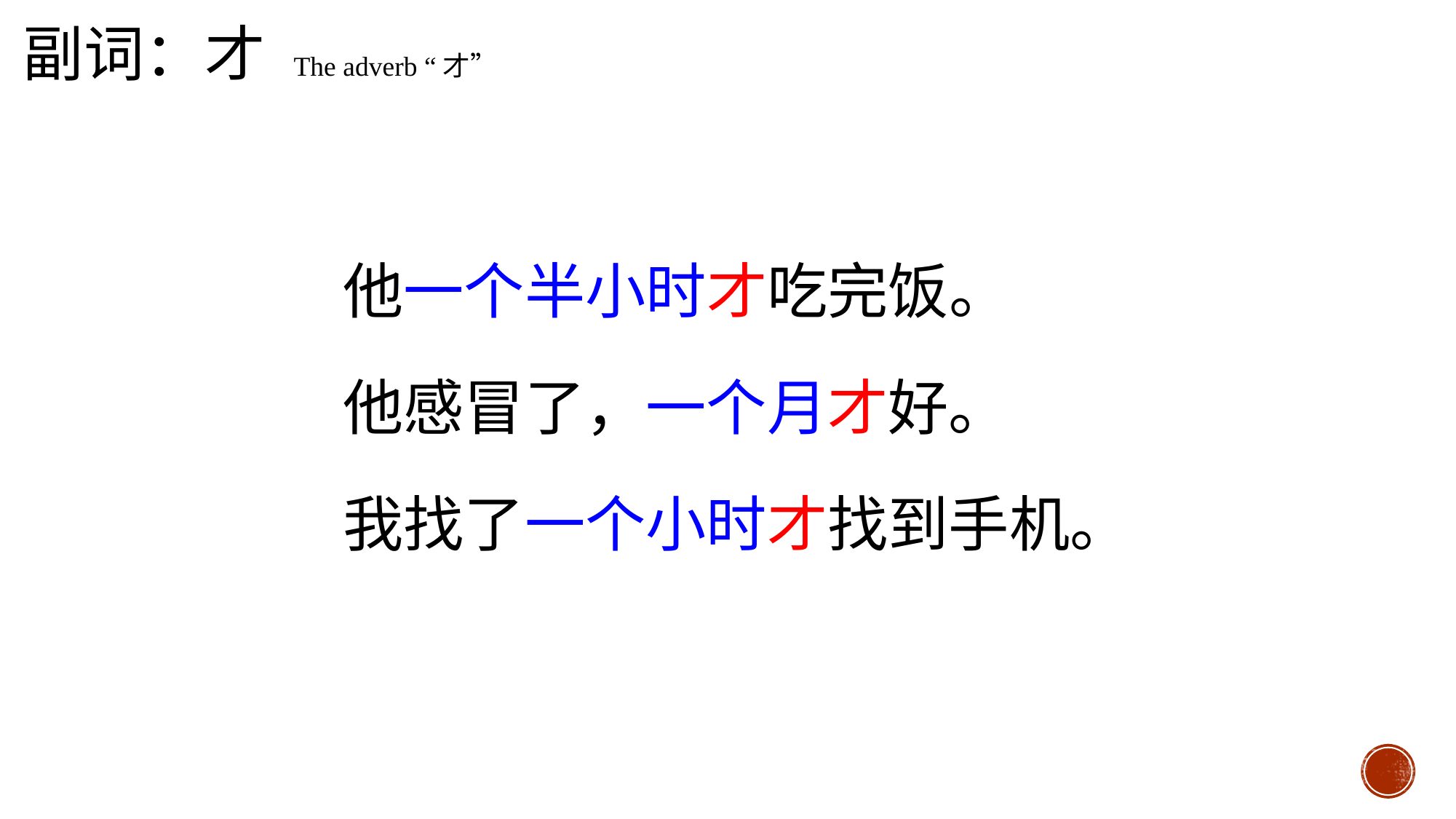

副词：才 The adverb “才”
他一个半小时才吃完饭。
他感冒了，一个月才好。
我找了一个小时才找到手机。